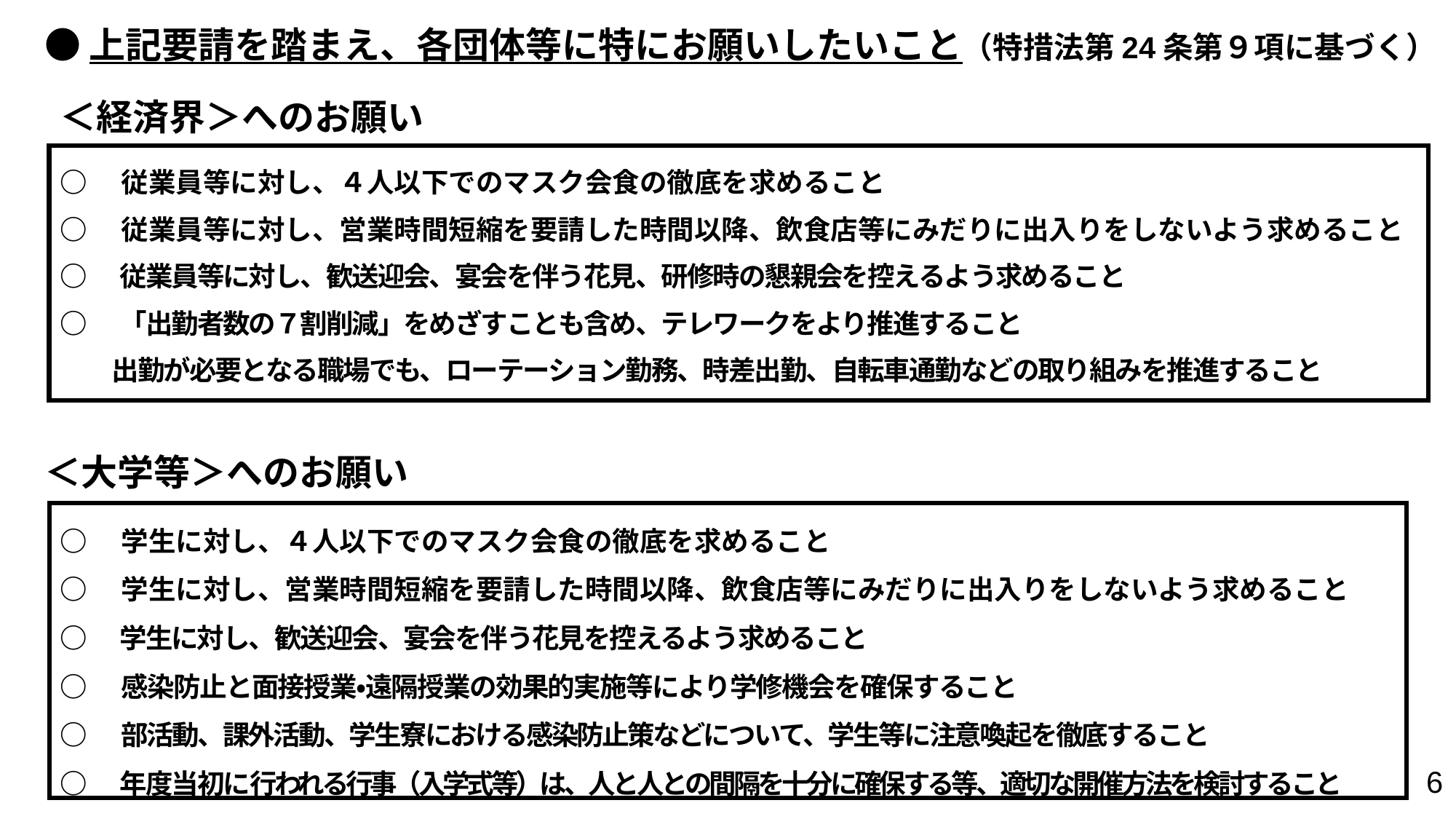

●上記要請を踏まえ、各団体等に特にお願いしたいこと（特措法第24条第９項に基づく）

＜経済界＞へのお願い
○　従業員等に対し、４人以下でのマスク会食の徹底を求めること
○　従業員等に対し、営業時間短縮を要請した時間以降、飲食店等にみだりに出入りをしないよう求めること
○　従業員等に対し、歓送迎会、宴会を伴う花見、研修時の懇親会を控えるよう求めること
○　「出勤者数の７割削減」をめざすことも含め、テレワークをより推進すること
　　出勤が必要となる職場でも、ローテーション勤務、時差出勤、自転車通勤などの取り組みを推進すること

＜大学等＞へのお願い

○　学生に対し、４人以下でのマスク会食の徹底を求めること
○　学生に対し、営業時間短縮を要請した時間以降、飲食店等にみだりに出入りをしないよう求めること
○　学生に対し、歓送迎会、宴会を伴う花見を控えるよう求めること
○　感染防止と面接授業・遠隔授業の効果的実施等により学修機会を確保すること
○　部活動、課外活動、学生寮における感染防止策などについて、学生等に注意喚起を徹底すること
○　年度当初に行われる行事（入学式等）は、人と人との間隔を十分に確保する等、適切な開催方法を検討すること
6